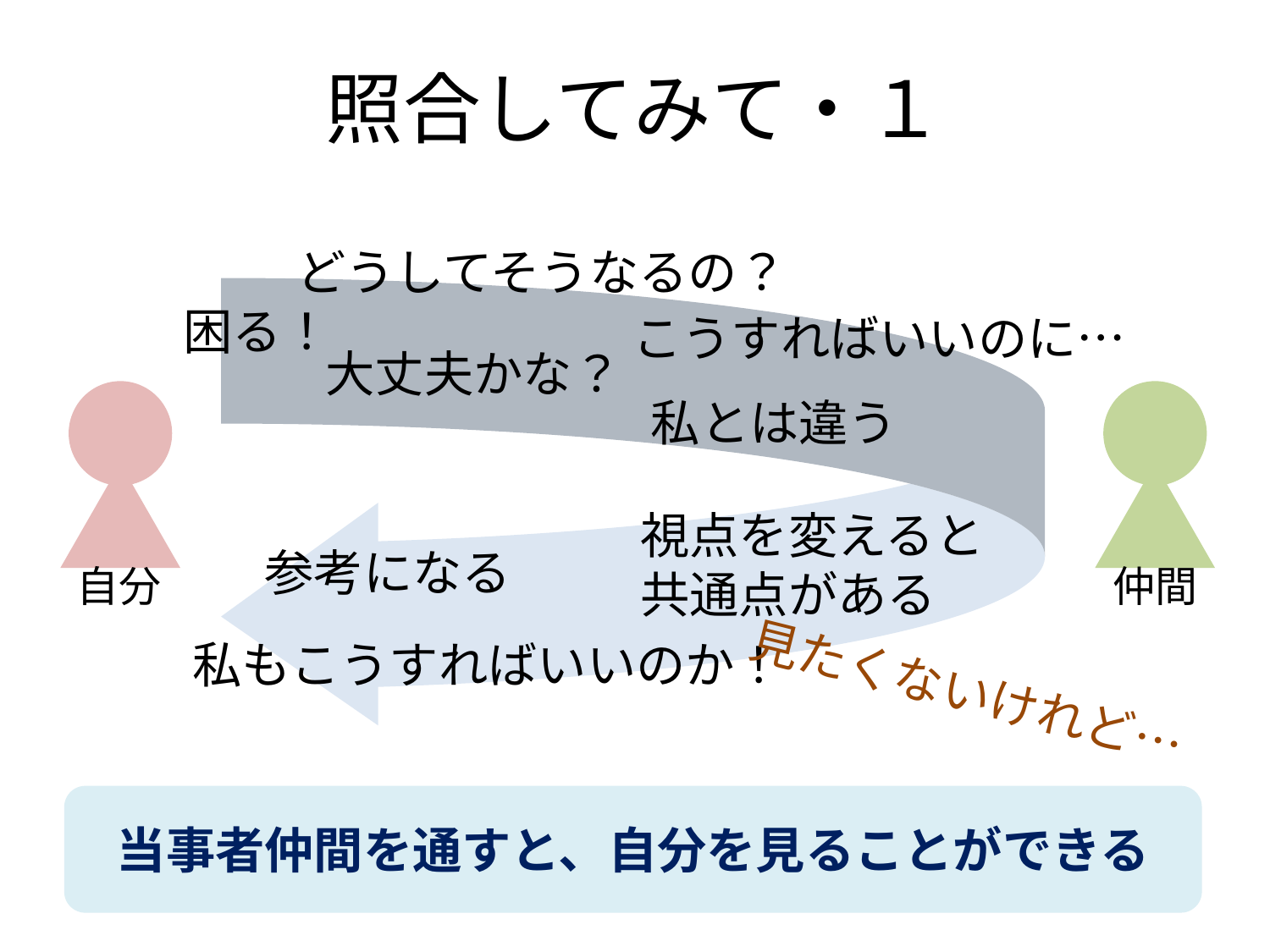

# 照合してみて・１
どうしてそうなるの？

困る！
こうすればいいのに…
大丈夫かな？

私とは違う
視点を変えると
共通点がある
参考になる
自分
仲間
私もこうすればいいのか！
見たくないけれど…
当事者仲間を通すと、自分を見ることができる